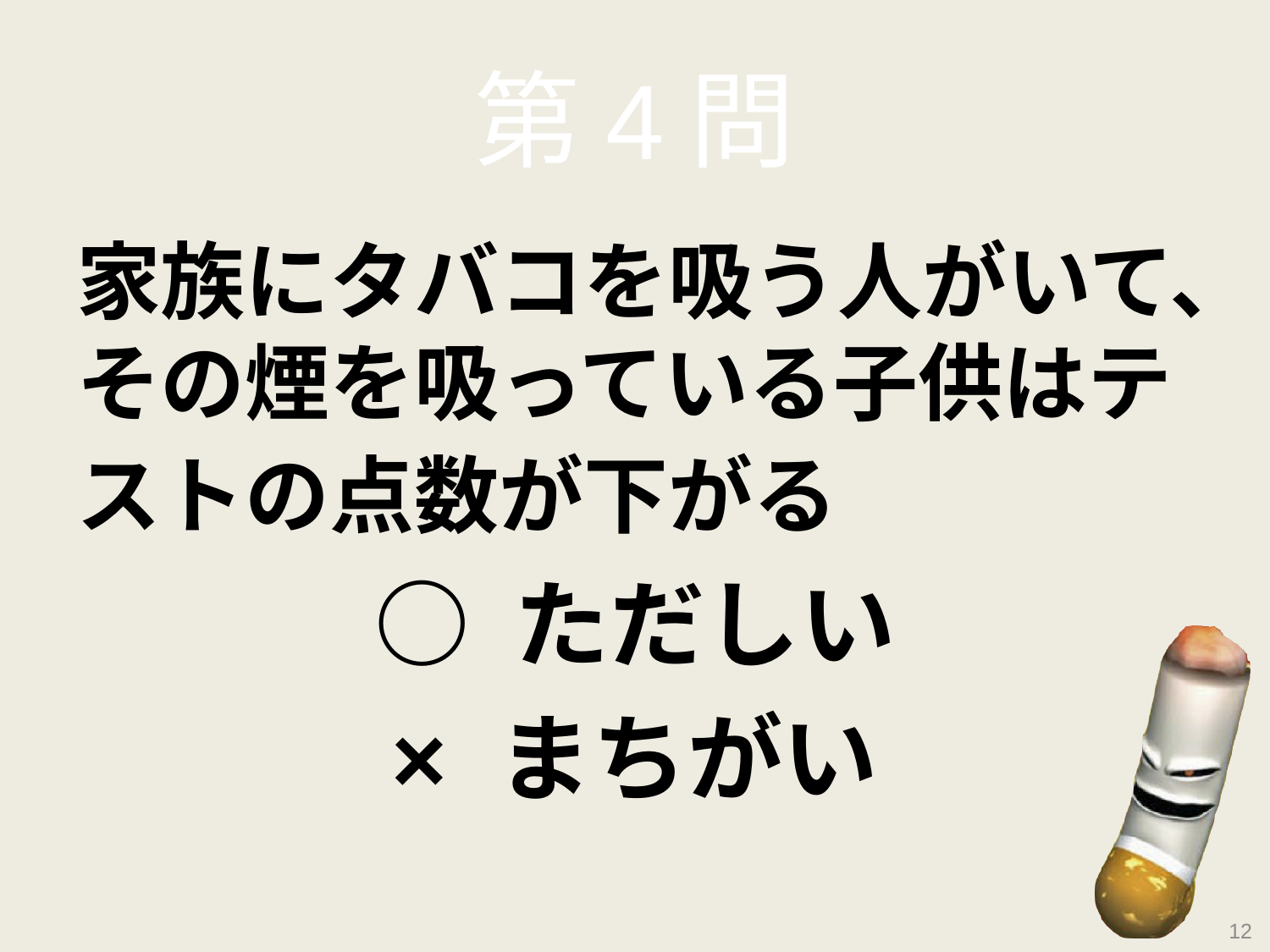

# 第4問
家族にタバコを吸う人がいて、その煙を吸っている子供はテストの点数が下がる
○ ただしい
× まちがい
12